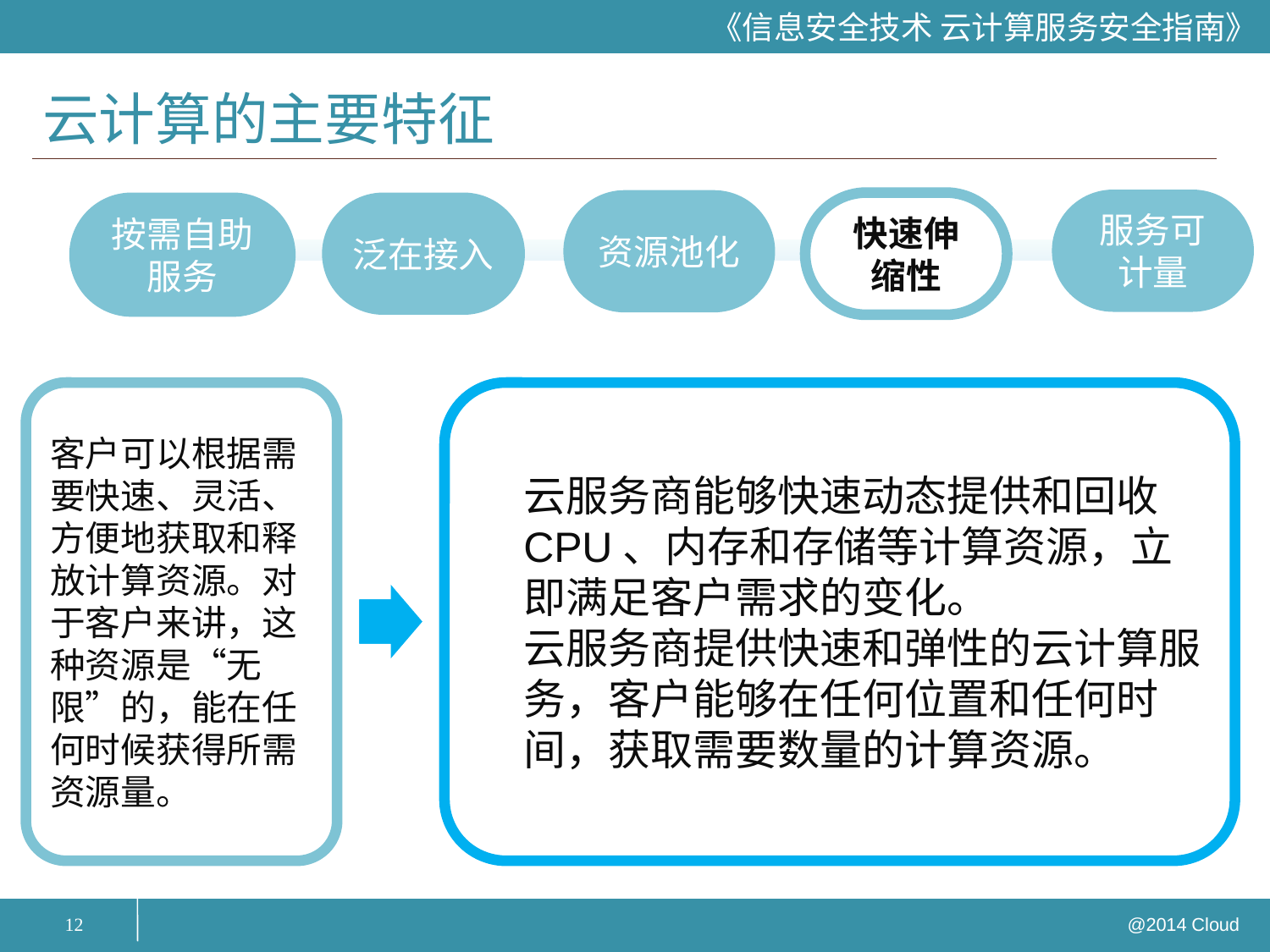

# 云计算的主要特征
服务可计量
资源池化
泛在接入
快速伸缩性
按需自助服务

客户可以根据需要快速、灵活、方便地获取和释放计算资源。对于客户来讲，这种资源是“无限”的，能在任何时候获得所需资源量。
云服务商能够快速动态提供和回收CPU、内存和存储等计算资源，立即满足客户需求的变化。
云服务商提供快速和弹性的云计算服务，客户能够在任何位置和任何时间，获取需要数量的计算资源。

12